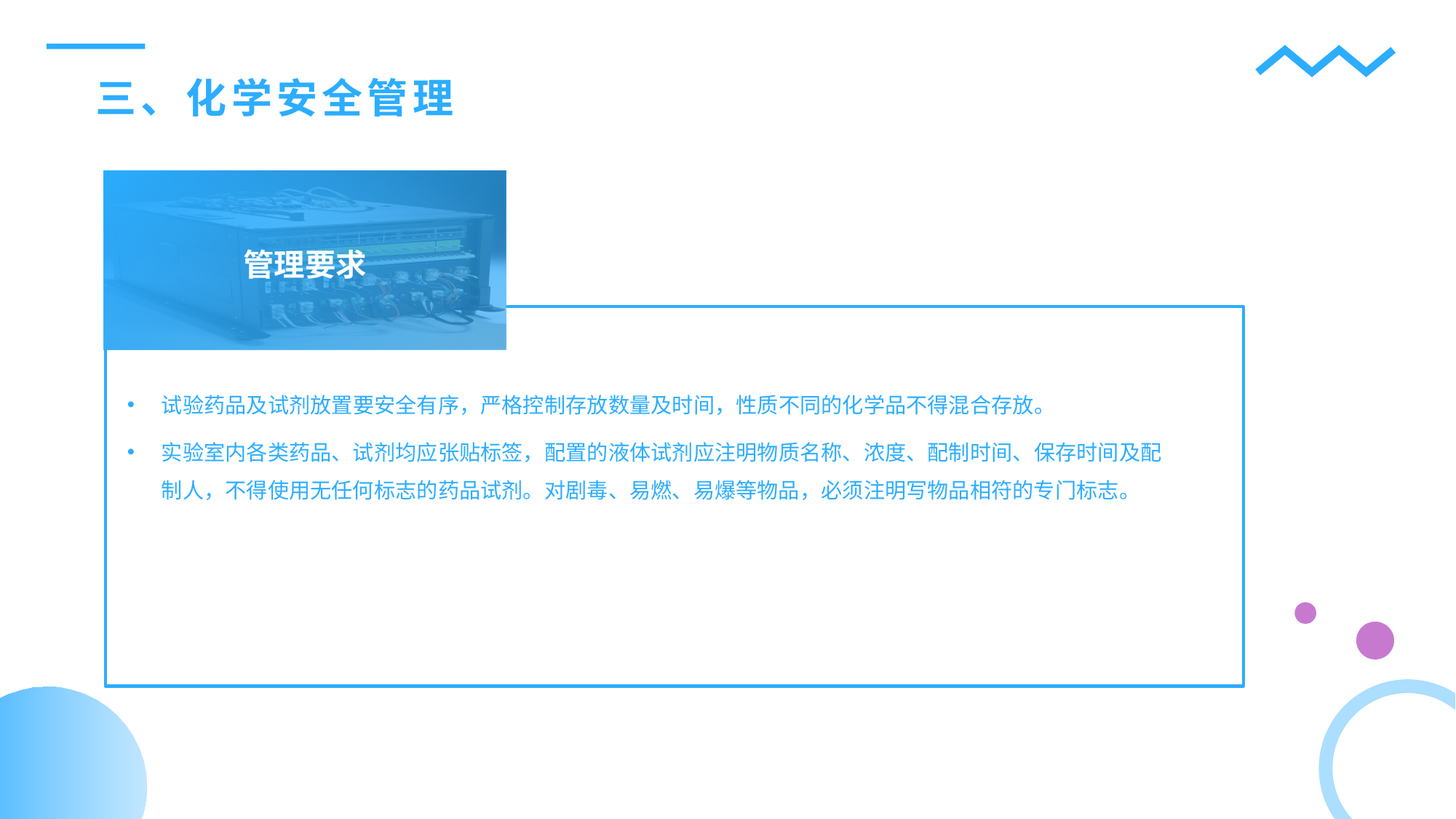

三、化学安全管理

管理要求

试验药品及试剂放置要安全有序，严格控制存放数量及时间，性质不同的化学品不得混合存放。
实验室内各类药品、试剂均应张贴标签，配置的液体试剂应注明物质名称、浓度、配制时间、保存时间及配制人，不得使用无任何标志的药品试剂。对剧毒、易燃、易爆等物品，必须注明写物品相符的专门标志。